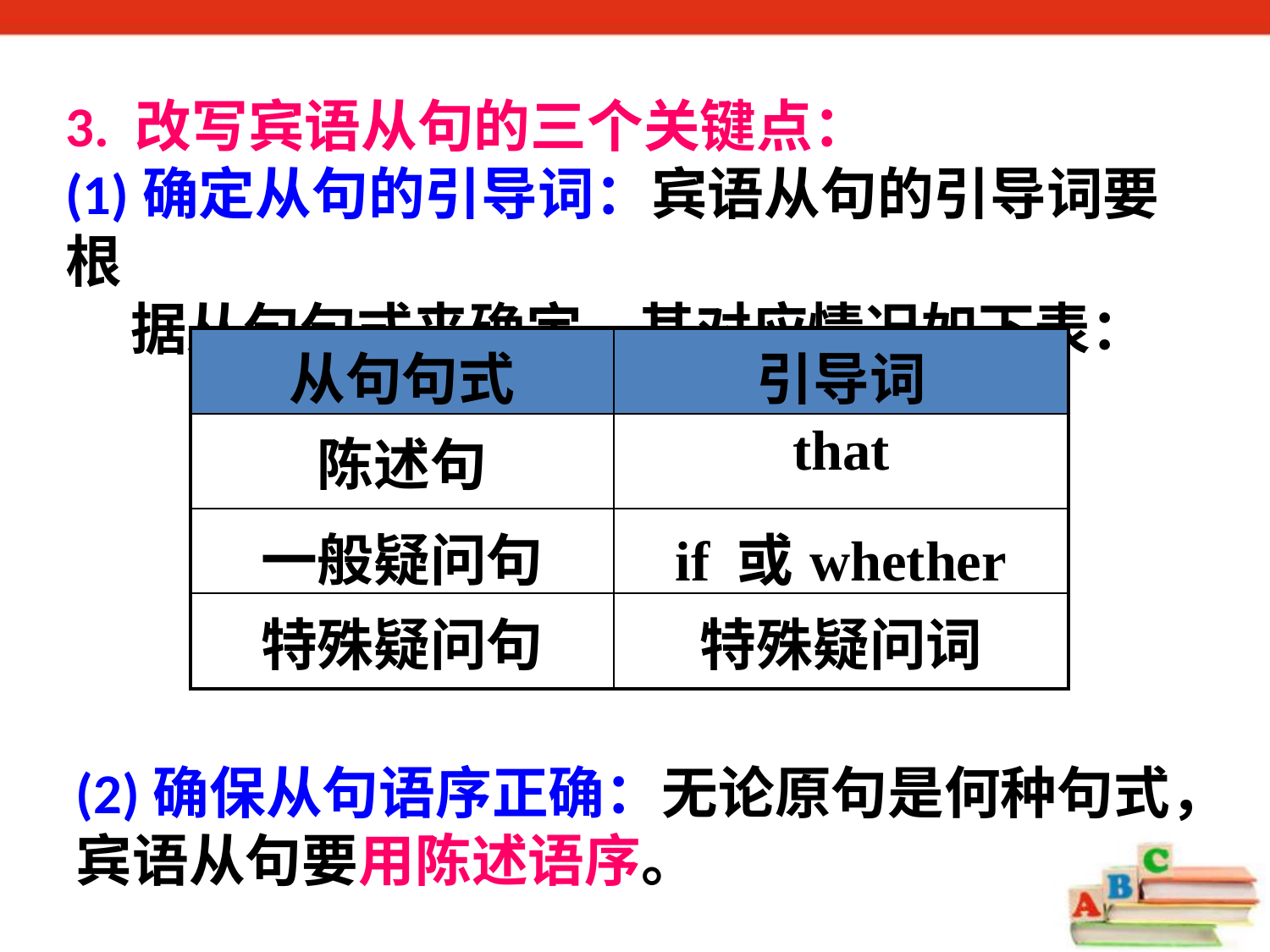

3. 改写宾语从句的三个关键点：
(1)确定从句的引导词：宾语从句的引导词要根
    据从句句式来确定，其对应情况如下表：
| 从句句式 | 引导词 |
| --- | --- |
| 陈述句 | that |
| 一般疑问句 | if 或whether |
| 特殊疑问句 | 特殊疑问词 |
(2)确保从句语序正确：无论原句是何种句式，宾语从句要用陈述语序。